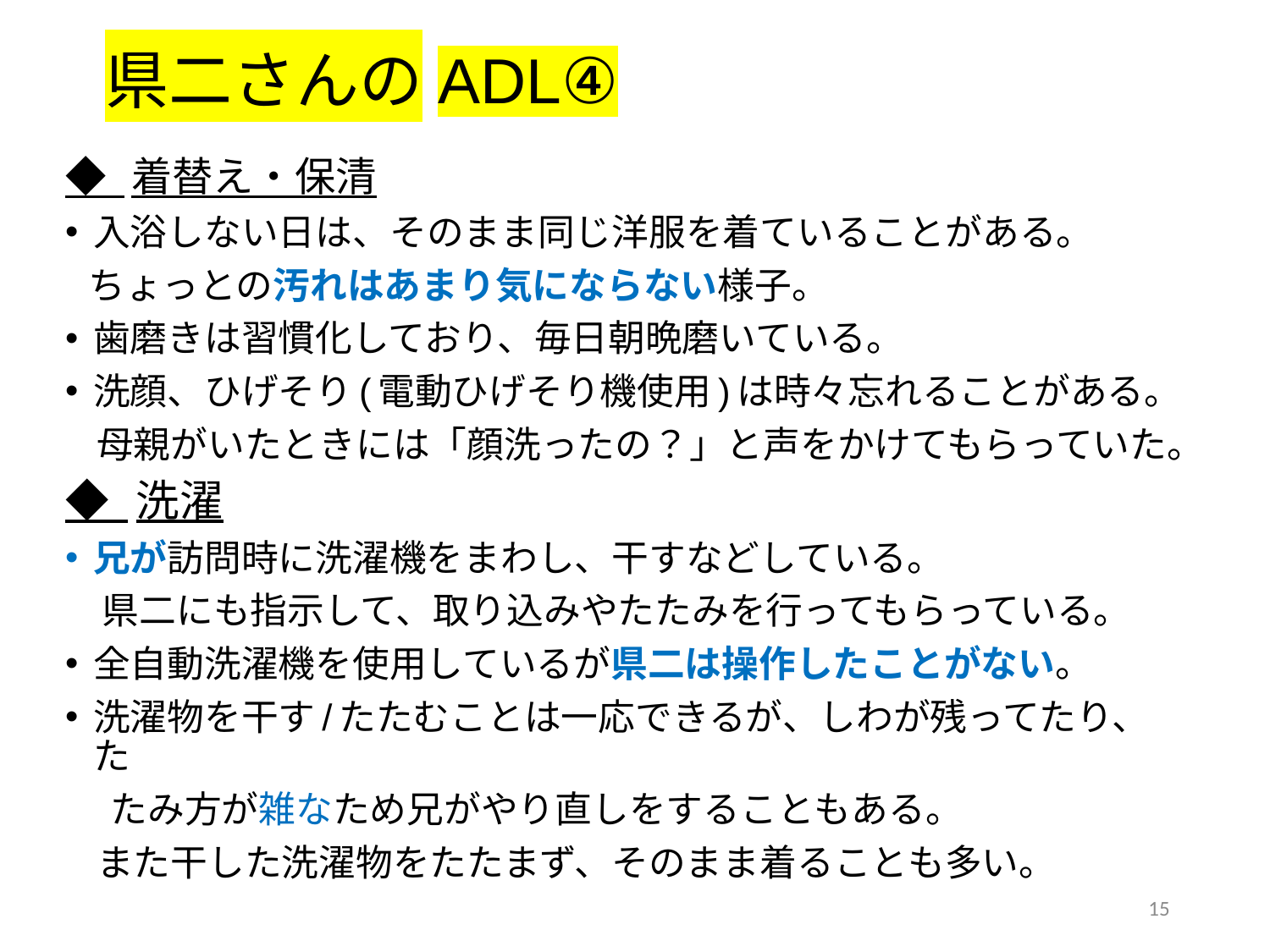

# 県二さんのADL④
◆  着替え・保清
入浴しない日は、そのまま同じ洋服を着ていることがある。
  ちょっとの汚れはあまり気にならない様子。
歯磨きは習慣化しており、毎日朝晩磨いている。
洗顔、ひげそり(電動ひげそり機使用)は時々忘れることがある。
   母親がいたときには「顔洗ったの？」と声をかけてもらっていた。
◆  洗濯
兄が訪問時に洗濯機をまわし、干すなどしている。
　県二にも指示して、取り込みやたたみを行ってもらっている。
全自動洗濯機を使用しているが県二は操作したことがない。
洗濯物を干す/たたむことは一応できるが、しわが残ってたり、た
　 たみ方が雑なため兄がやり直しをすることもある。
   また干した洗濯物をたたまず、そのまま着ることも多い。
15